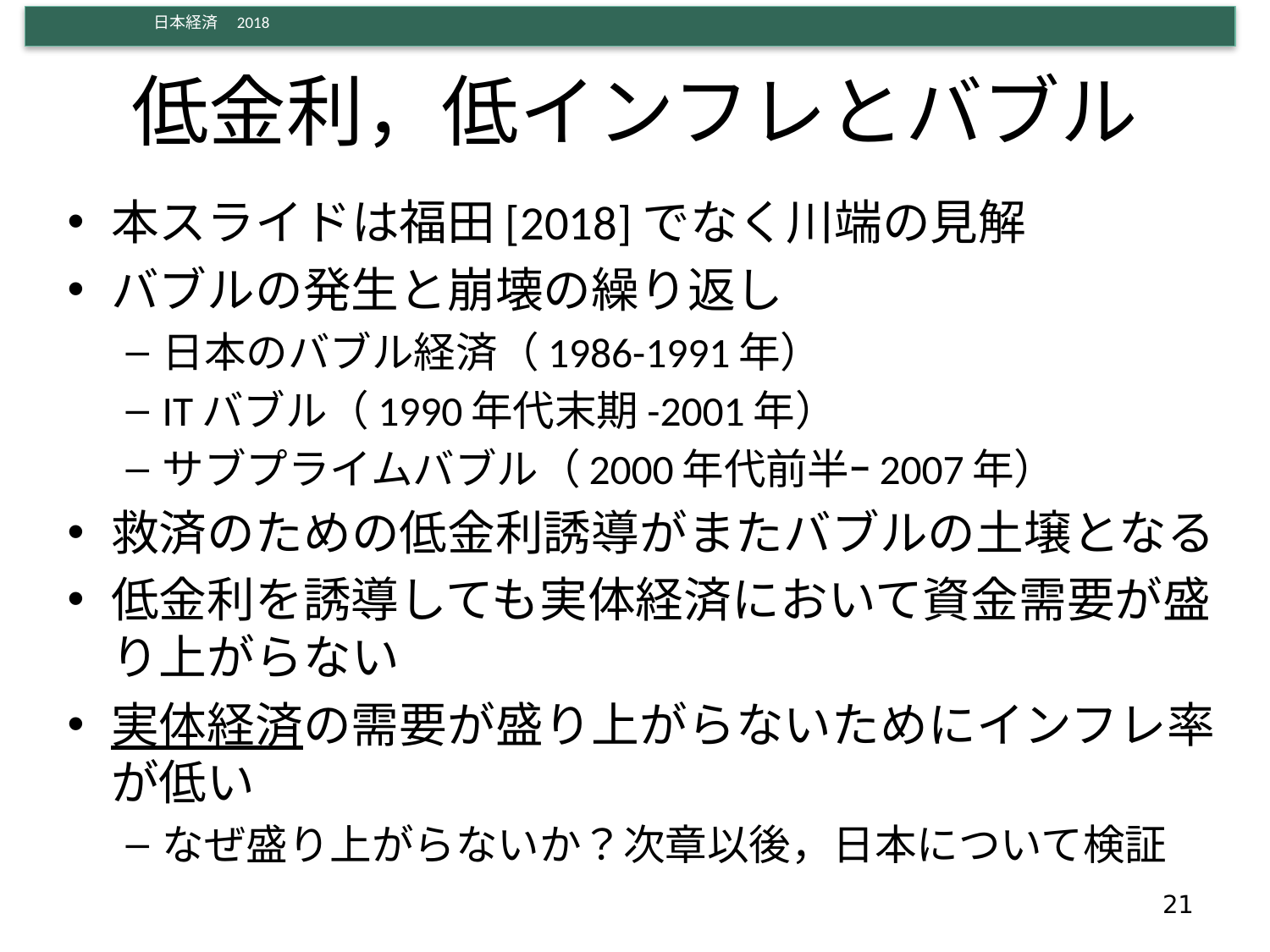

# 低金利，低インフレとバブル
本スライドは福田[2018]でなく川端の見解
バブルの発生と崩壊の繰り返し
日本のバブル経済（1986-1991年）
ITバブル（1990年代末期-2001年）
サブプライムバブル（2000年代前半ｰ2007年）
救済のための低金利誘導がまたバブルの土壌となる
低金利を誘導しても実体経済において資金需要が盛り上がらない
実体経済の需要が盛り上がらないためにインフレ率が低い
なぜ盛り上がらないか？次章以後，日本について検証

21